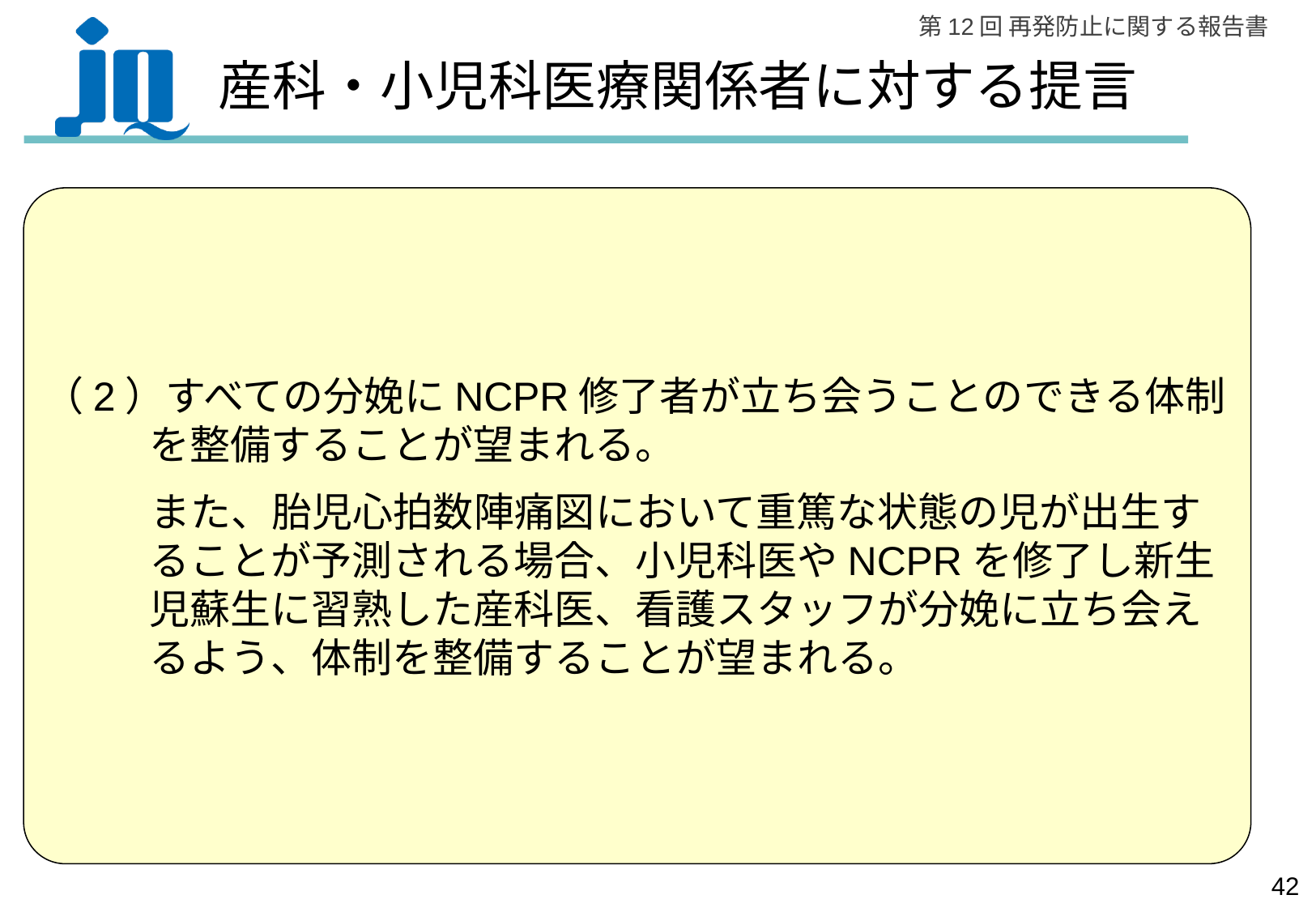

産科・小児科医療関係者に対する提言
（2）すべての分娩にNCPR修了者が立ち会うことのできる体制を整備することが望まれる。
また、胎児心拍数陣痛図において重篤な状態の児が出生することが予測される場合、小児科医やNCPRを修了し新生児蘇生に習熟した産科医、看護スタッフが分娩に立ち会えるよう、体制を整備することが望まれる。
42